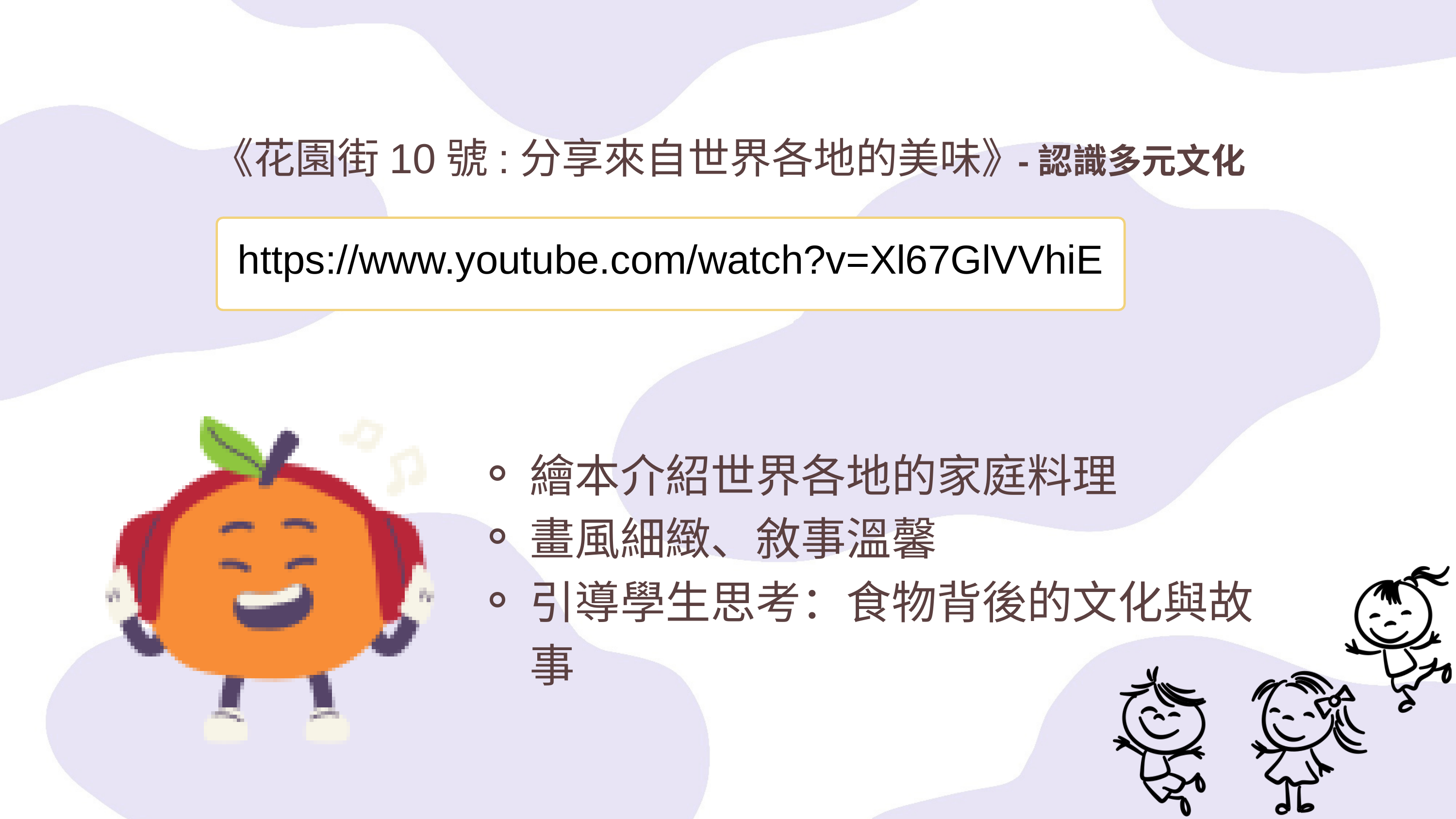

-認識多元文化
《花園街10號:分享來自世界各地的美味》

https://www.youtube.com/watch?v=Xl67GlVVhiE

繪本介紹世界各地的家庭料理
畫風細緻、敘事溫馨
引導學生思考：食物背後的文化與故事